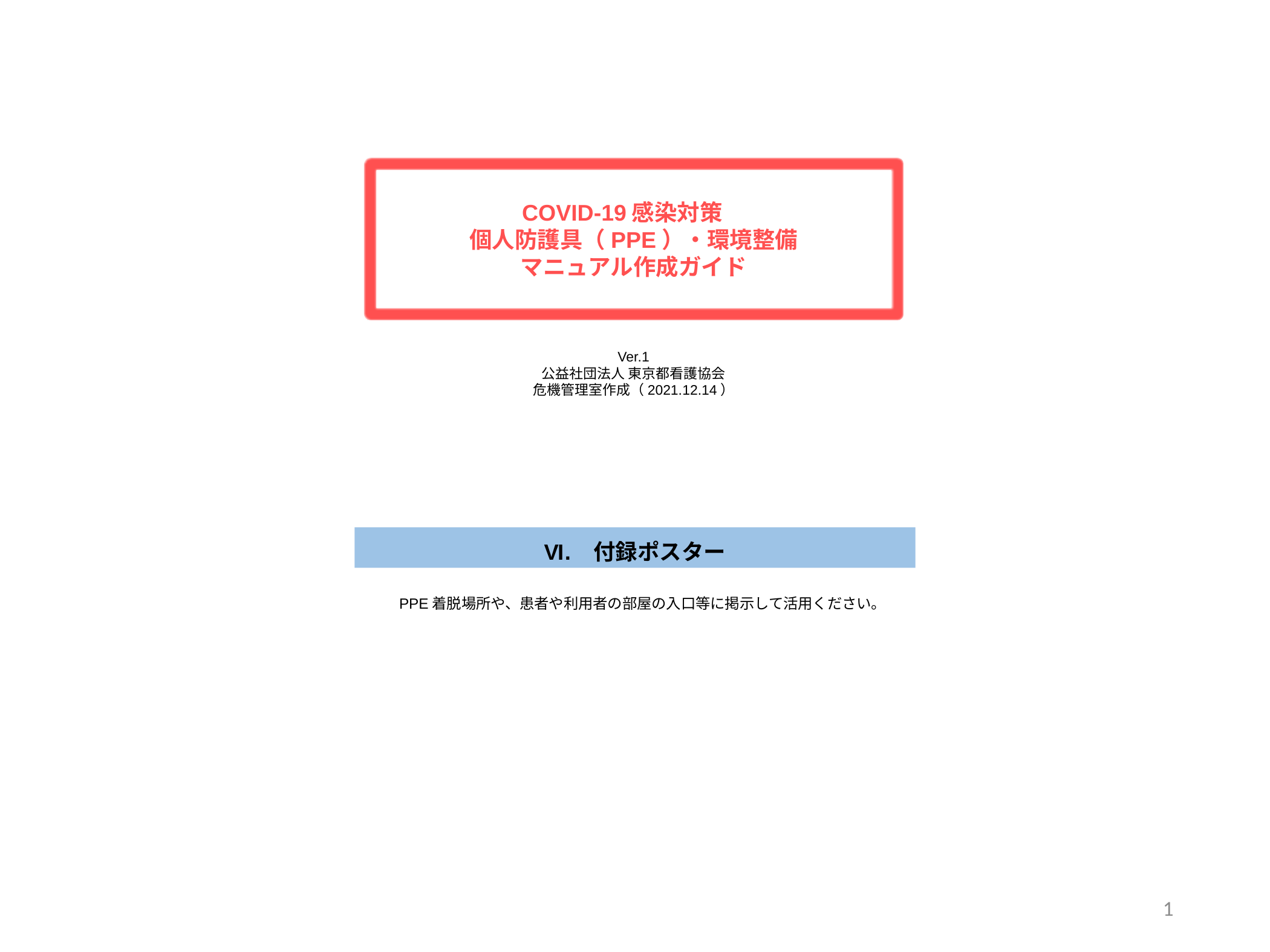

COVID-19感染対策
個人防護具（PPE）・環境整備
マニュアル作成ガイド
Ver.1
公益社団法人 東京都看護協会
危機管理室作成（2021.12.14）
付録ポスター
PPE着脱場所や、患者や利用者の部屋の入口等に掲示して活用ください。
1